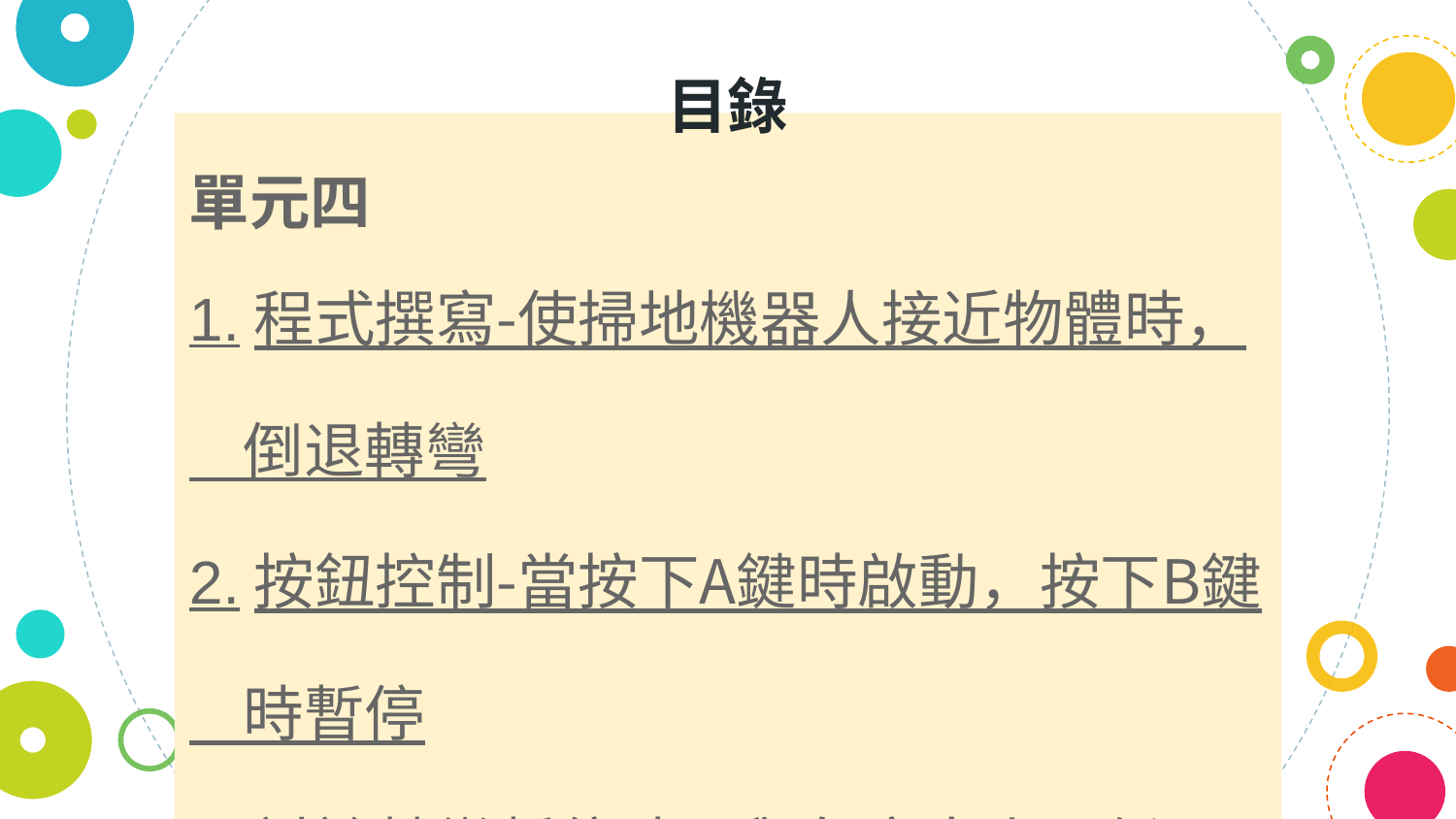

目錄
單元四
1.程式撰寫-使掃地機器人接近物體時，
    倒退轉彎
2.按鈕控制-當按下A鍵時啟動，按下B鍵
    時暫停
3.討論轉彎暫停時間與角度大小關係
2